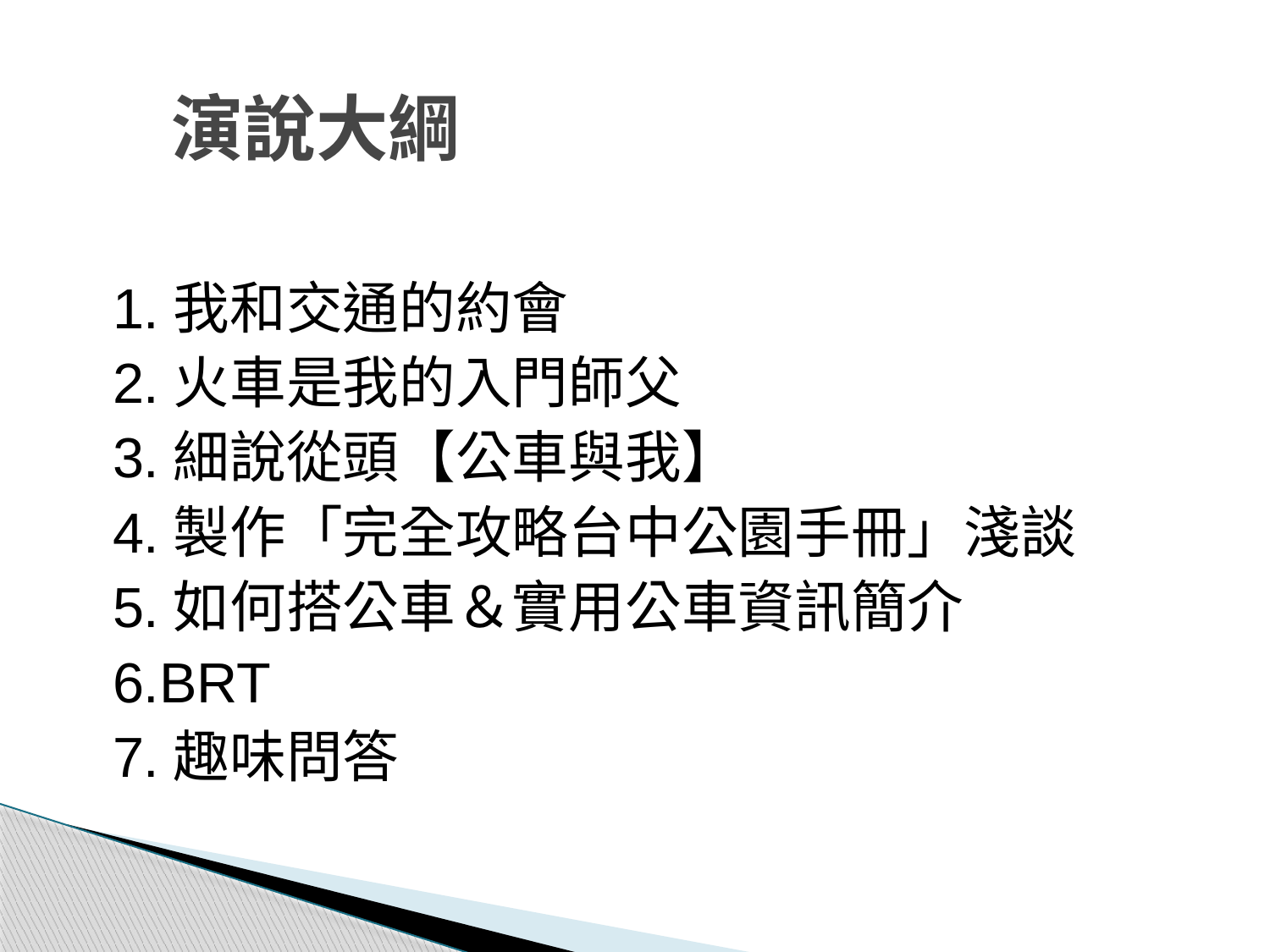

演說大綱
1.我和交通的約會
2.火車是我的入門師父
3.細說從頭【公車與我】
4.製作「完全攻略台中公園手冊」淺談
5.如何搭公車＆實用公車資訊簡介
6.BRT
7.趣味問答